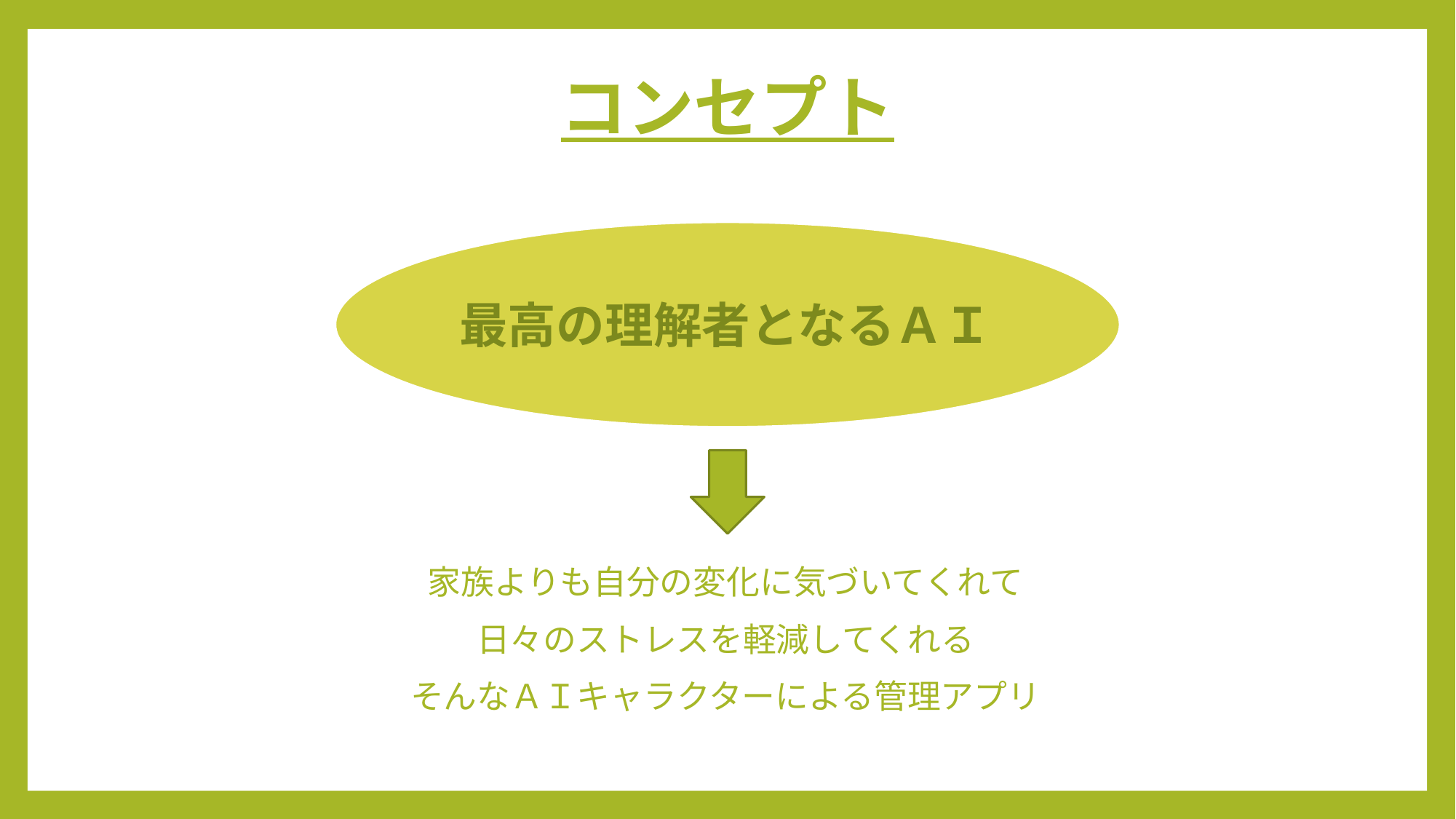

# コンセプト

最高の理解者となるＡＩ

家族よりも自分の変化に気づいてくれて
日々のストレスを軽減してくれる
そんなＡＩキャラクターによる管理アプリ